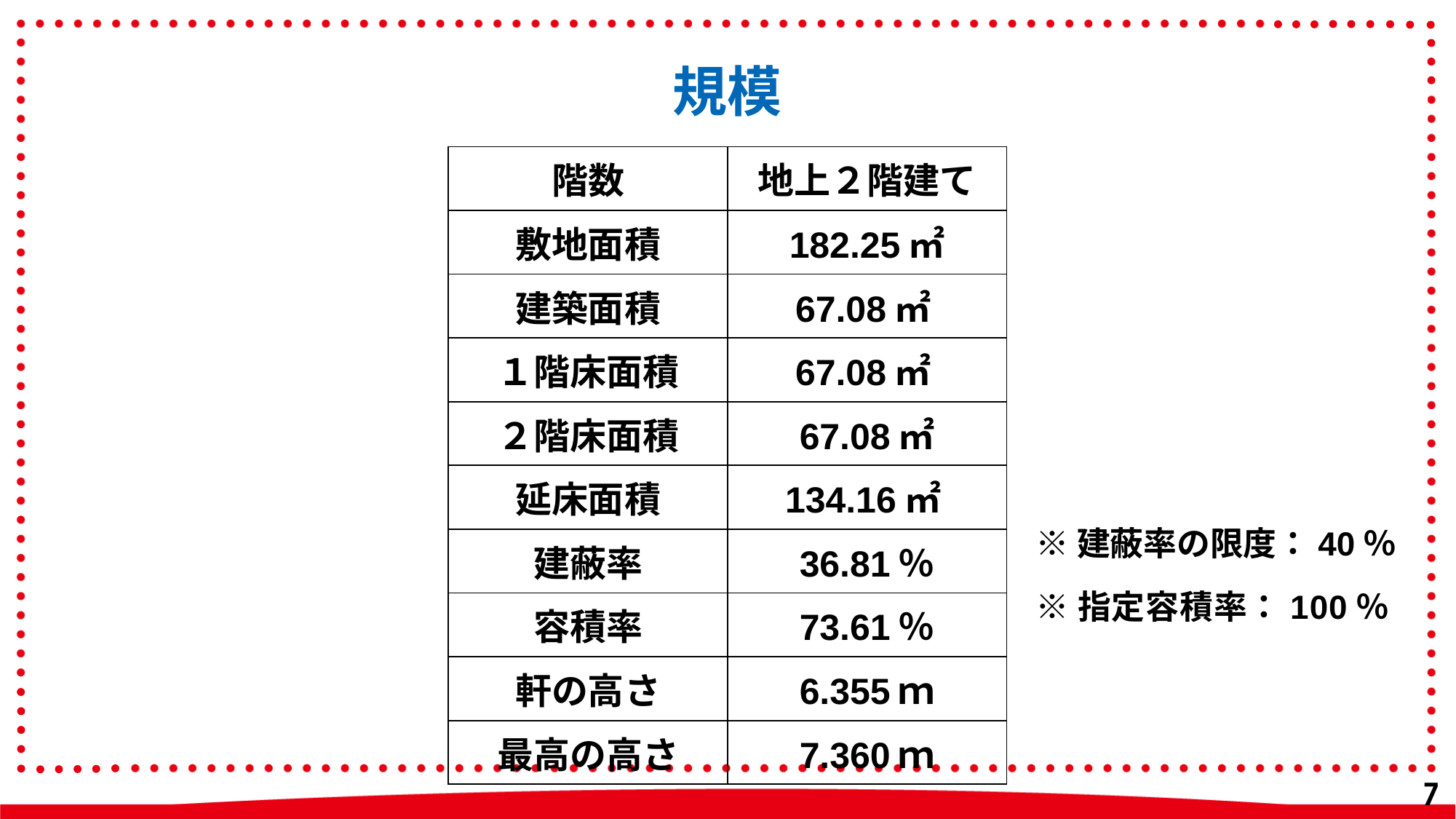

規模

| 階数 | 地上２階建て |
| --- | --- |
| 敷地面積 | 182.25㎡ |
| 建築面積 | 67.08㎡ |
| １階床面積 | 67.08㎡ |
| ２階床面積 | 67.08㎡ |
| 延床面積 | 134.16㎡ |
| 建蔽率 | 36.81％ |
| 容積率 | 73.61％ |
| 軒の高さ | 6.355ｍ |
| 最高の高さ | 7.360ｍ |
※建蔽率の限度：40％
※指定容積率：100％

7